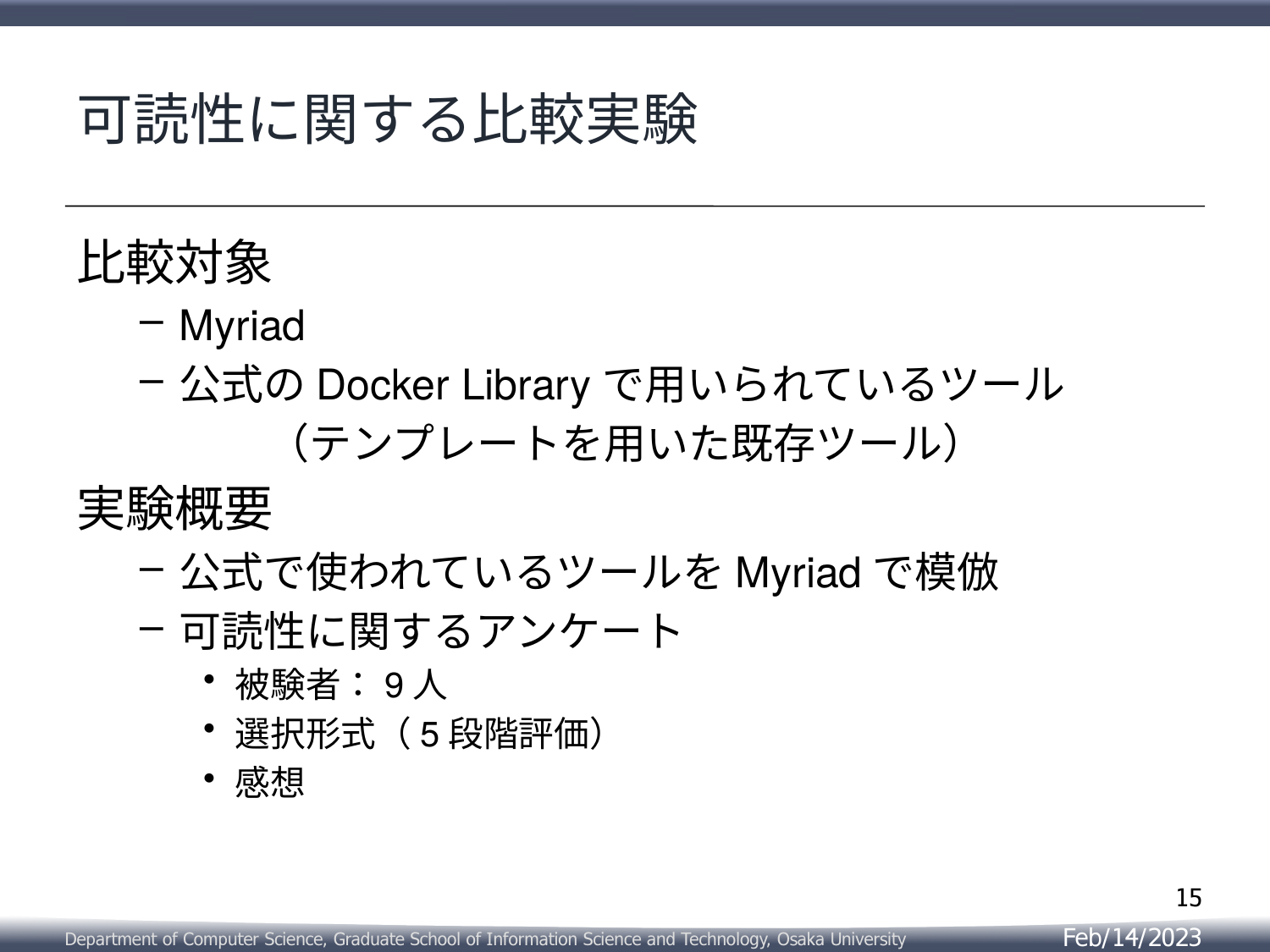

# 可読性に関する比較実験
比較対象
Myriad
公式のDocker Libraryで用いられているツール
	（テンプレートを用いた既存ツール）
実験概要
公式で使われているツールをMyriadで模倣
可読性に関するアンケート
被験者：9人
選択形式（5段階評価）
感想
15
Feb/14/2023